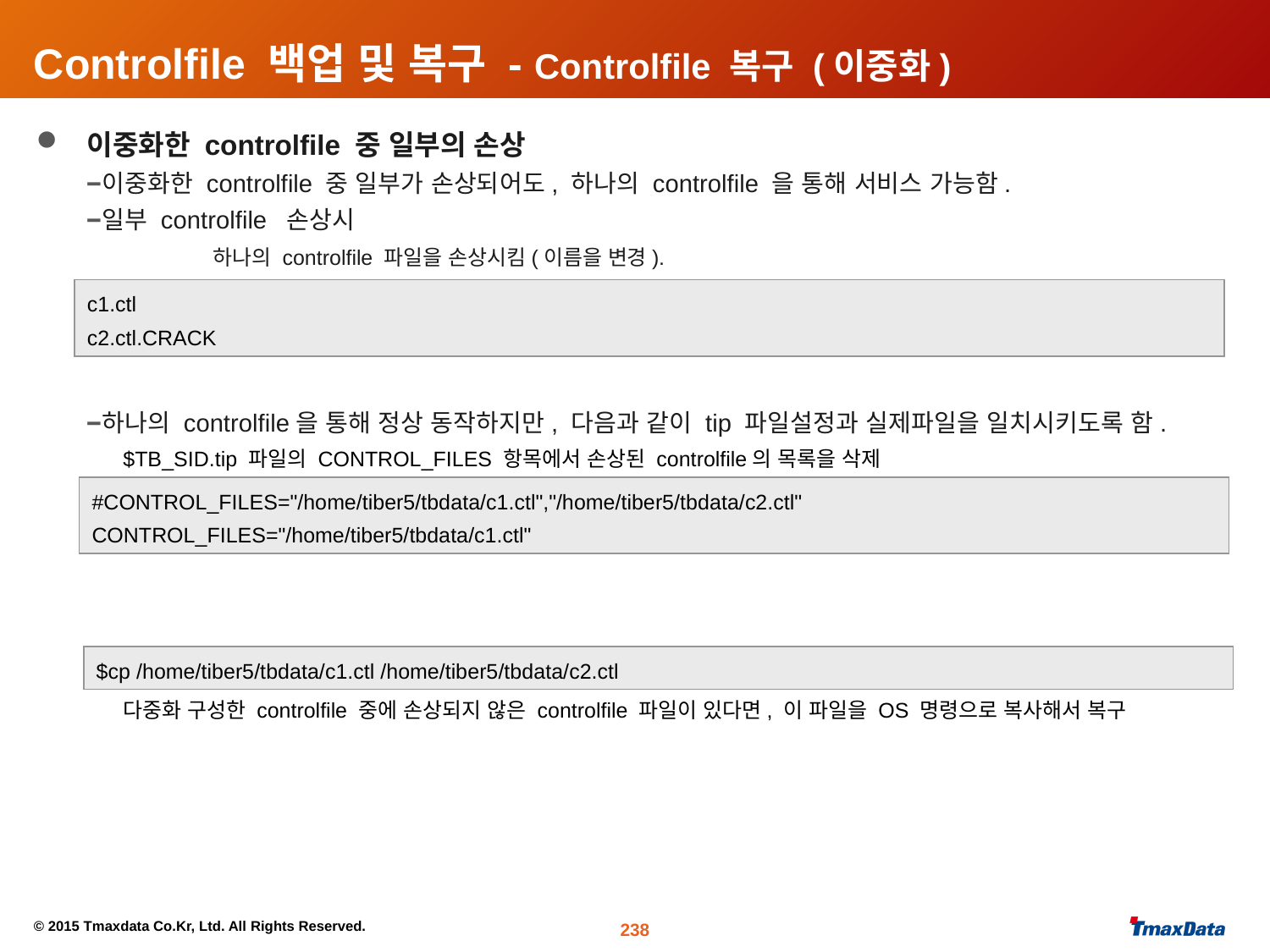

# Controlfile 백업 및 복구 - Controlfile 복구 (이중화)
  이중화한 controlfile 중 일부의 손상
이중화한 controlfile 중 일부가 손상되어도, 하나의 controlfile 을 통해 서비스 가능함.
일부 controlfile  손상시
	하나의 controlfile 파일을 손상시킴(이름을 변경).

하나의 controlfile을 통해 정상 동작하지만, 다음과 같이 tip 파일설정과 실제파일을 일치시키도록 함.
$TB_SID.tip 파일의 CONTROL_FILES 항목에서 손상된 controlfile의 목록을 삭제

손상되지 않은 controlfile에서 copy
다중화 구성한 controlfile 중에 손상되지 않은 controlfile 파일이 있다면, 이 파일을 OS 명령으로 복사해서 복구

c1.ctl
c2.ctl.CRACK
#CONTROL_FILES="/home/tiber5/tbdata/c1.ctl","/home/tiber5/tbdata/c2.ctl"
CONTROL_FILES="/home/tiber5/tbdata/c1.ctl"
$cp /home/tiber5/tbdata/c1.ctl /home/tiber5/tbdata/c2.ctl